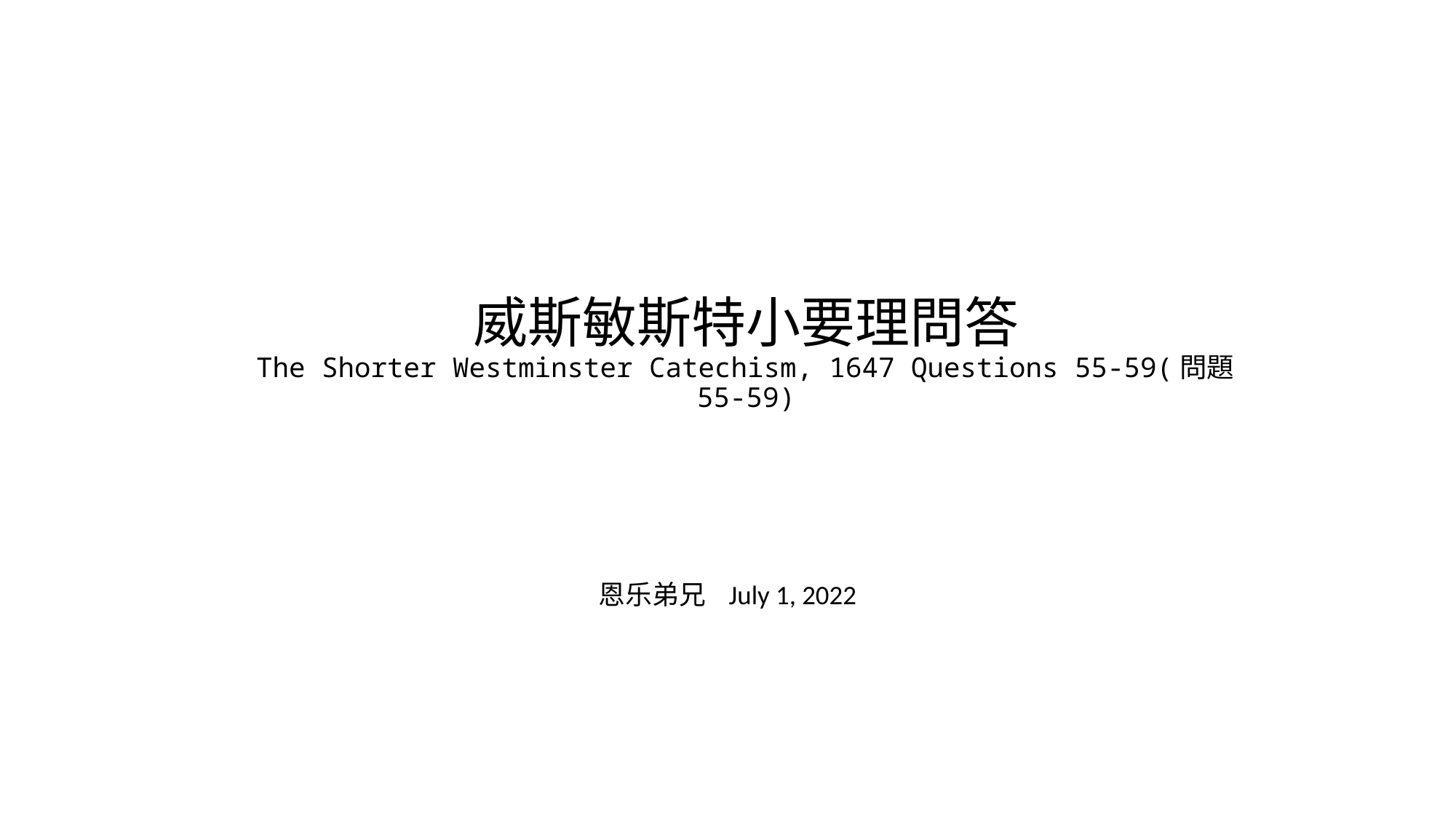

# 威斯敏斯特小要理問答 The Shorter Westminster Catechism, 1647 Questions 55-59(問題55-59)

恩乐弟兄   July 1, 2022